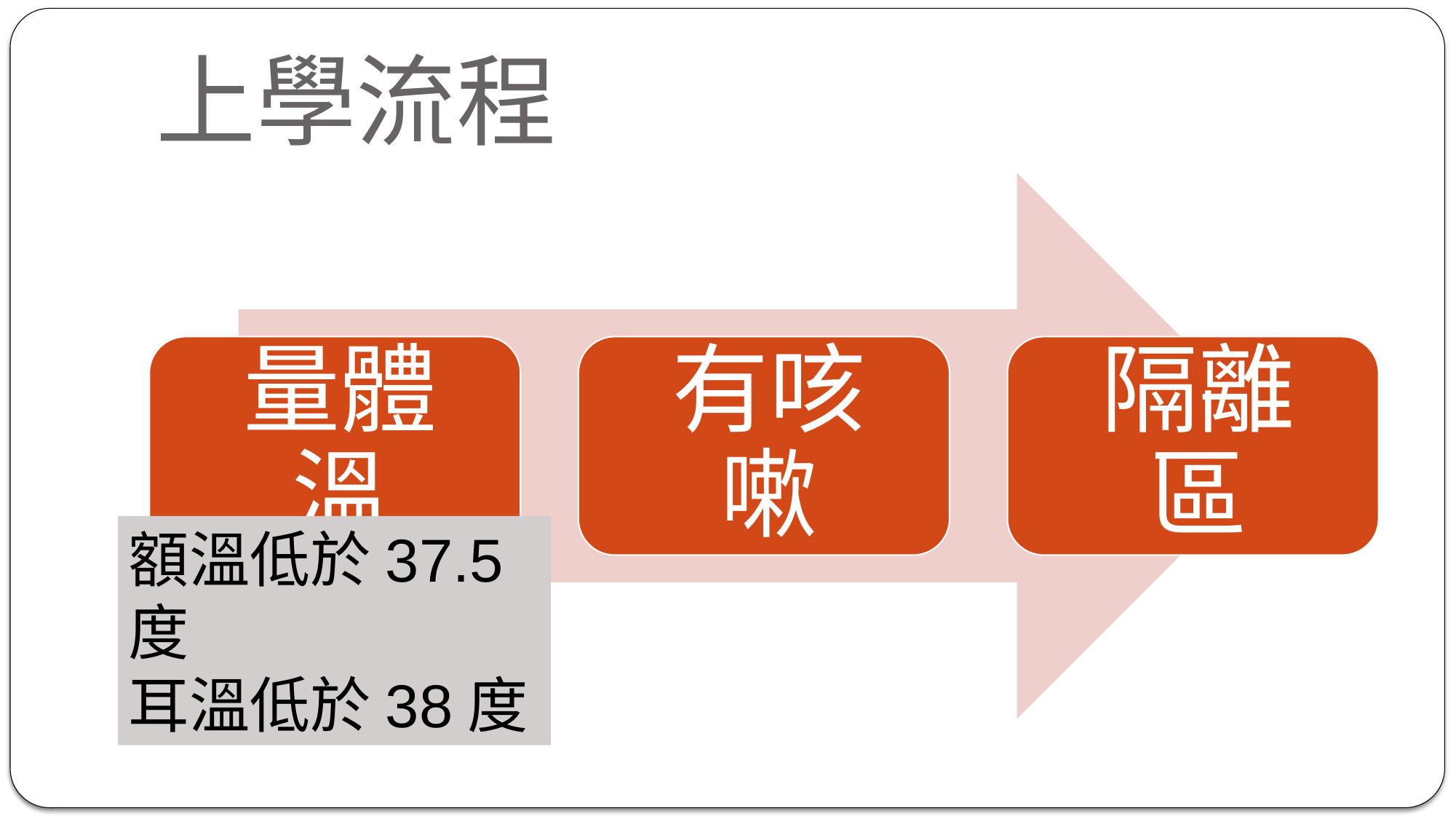

# 上學流程
量體溫
有咳嗽
隔離區
額溫低於37.5度
耳溫低於38度